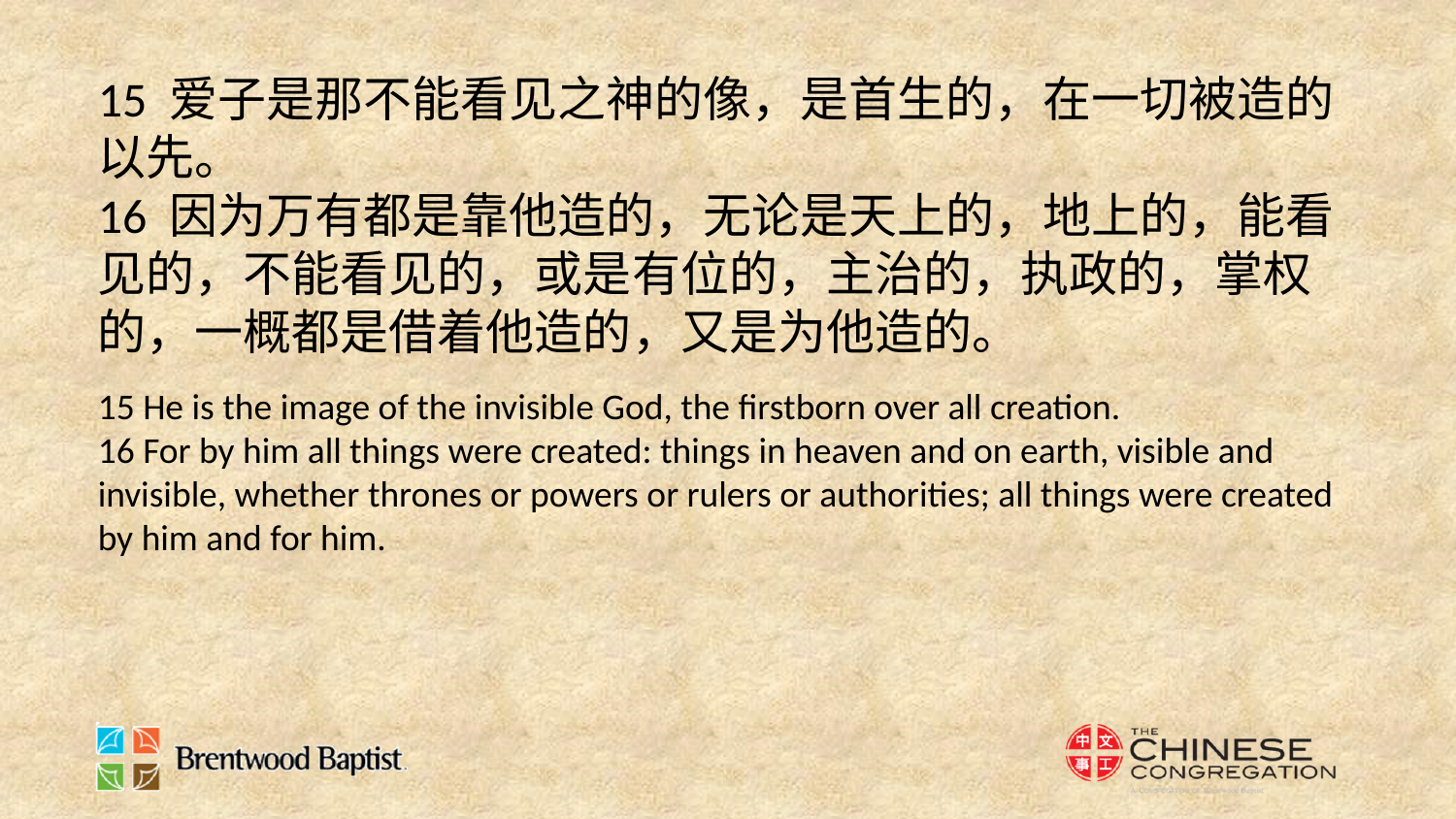

15 爱子是那不能看见之神的像，是首生的，在一切被造的以先。
16 因为万有都是靠他造的，无论是天上的，地上的，能看见的，不能看见的，或是有位的，主治的，执政的，掌权的，一概都是借着他造的，又是为他造的。

15 He is the image of the invisible God, the firstborn over all creation.
16 For by him all things were created: things in heaven and on earth, visible and invisible, whether thrones or powers or rulers or authorities; all things were created by him and for him.